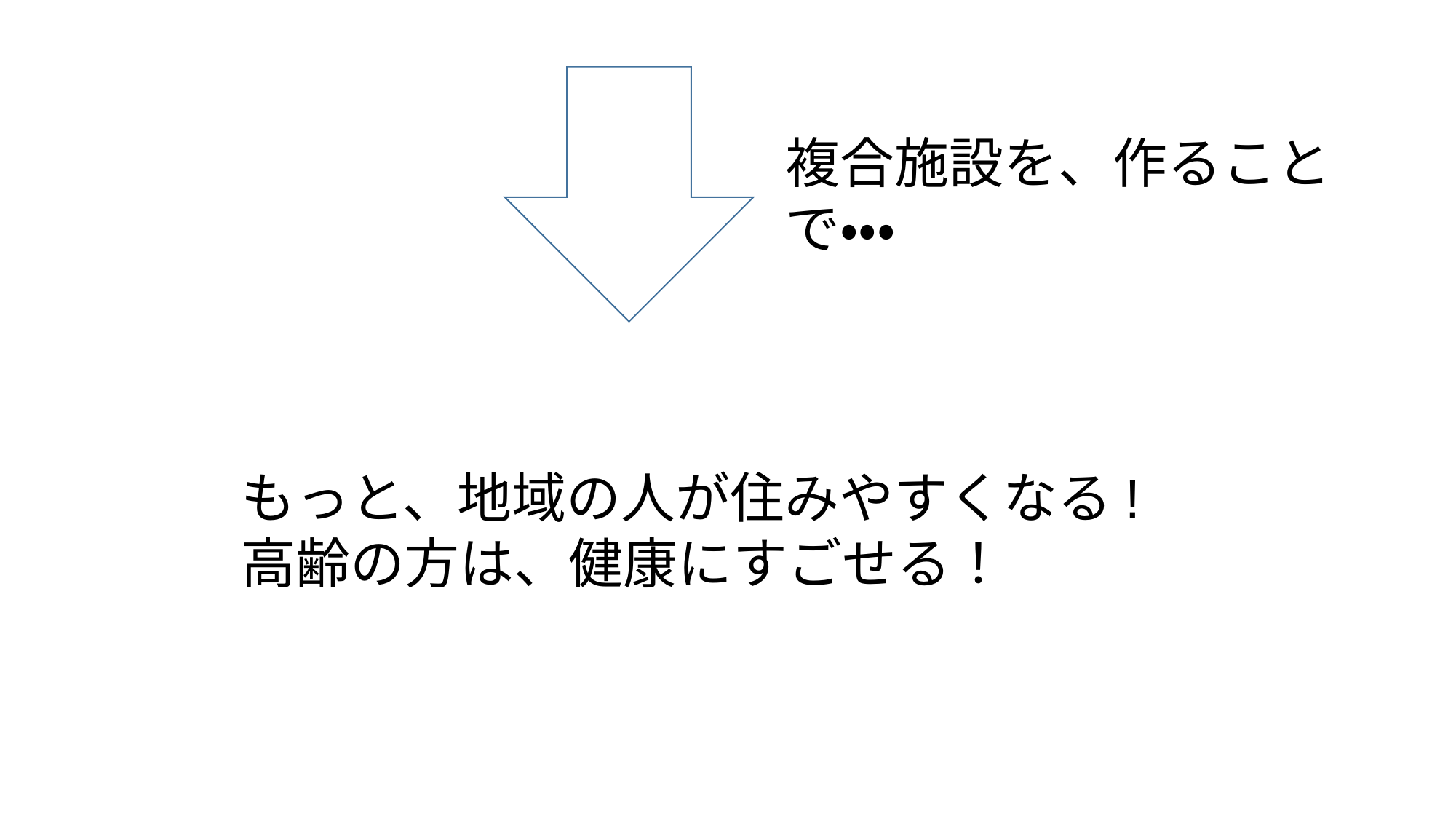

複合施設を、作ることで・・・

もっと、地域の人が住みやすくなる!
高齢の方は、健康にすごせる！